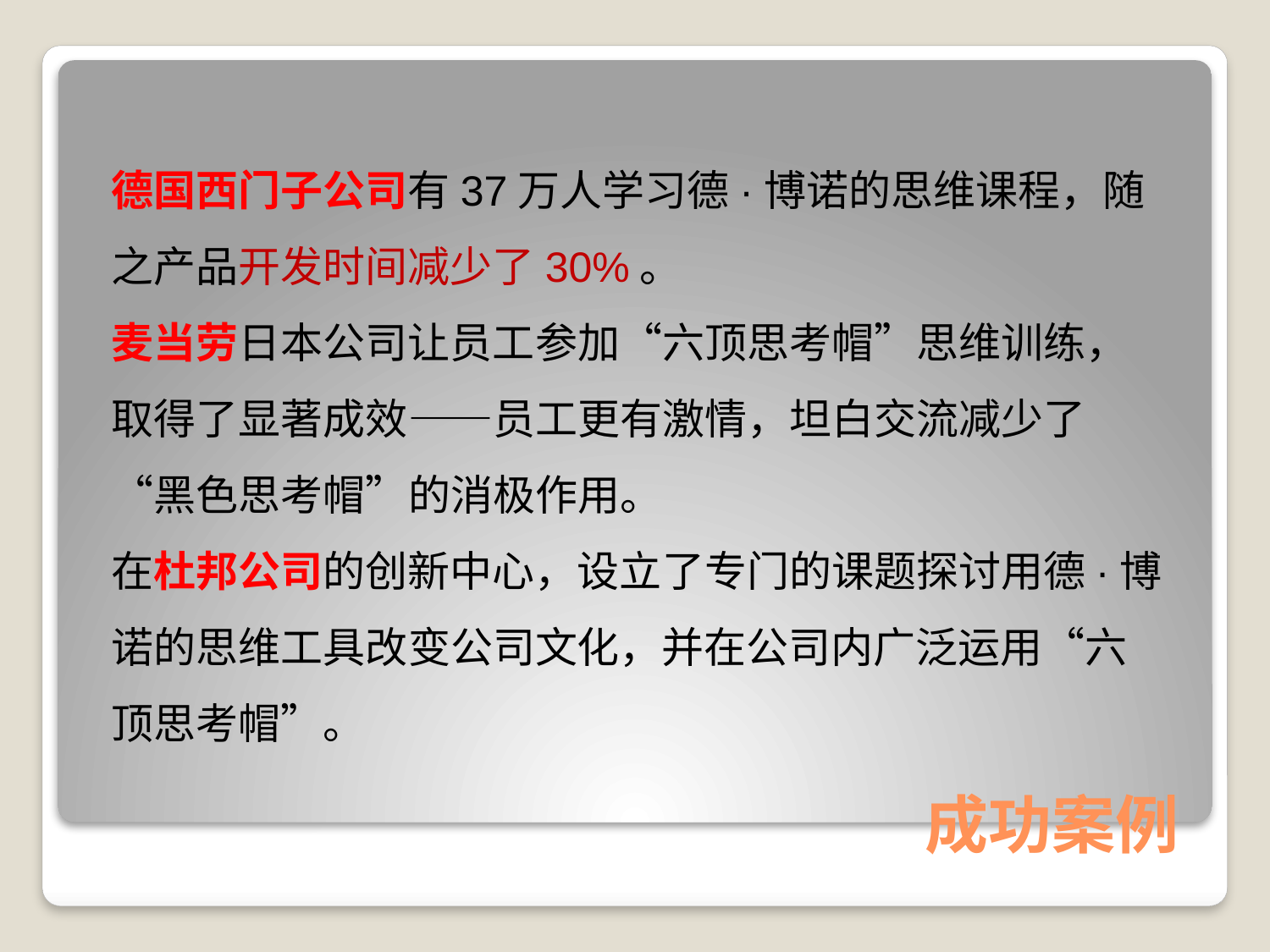

德国西门子公司有37万人学习德·博诺的思维课程，随之产品开发时间减少了30%。
麦当劳日本公司让员工参加“六顶思考帽”思维训练，取得了显著成效——员工更有激情，坦白交流减少了“黑色思考帽”的消极作用。
在杜邦公司的创新中心，设立了专门的课题探讨用德·博诺的思维工具改变公司文化，并在公司内广泛运用“六顶思考帽”。
成功案例